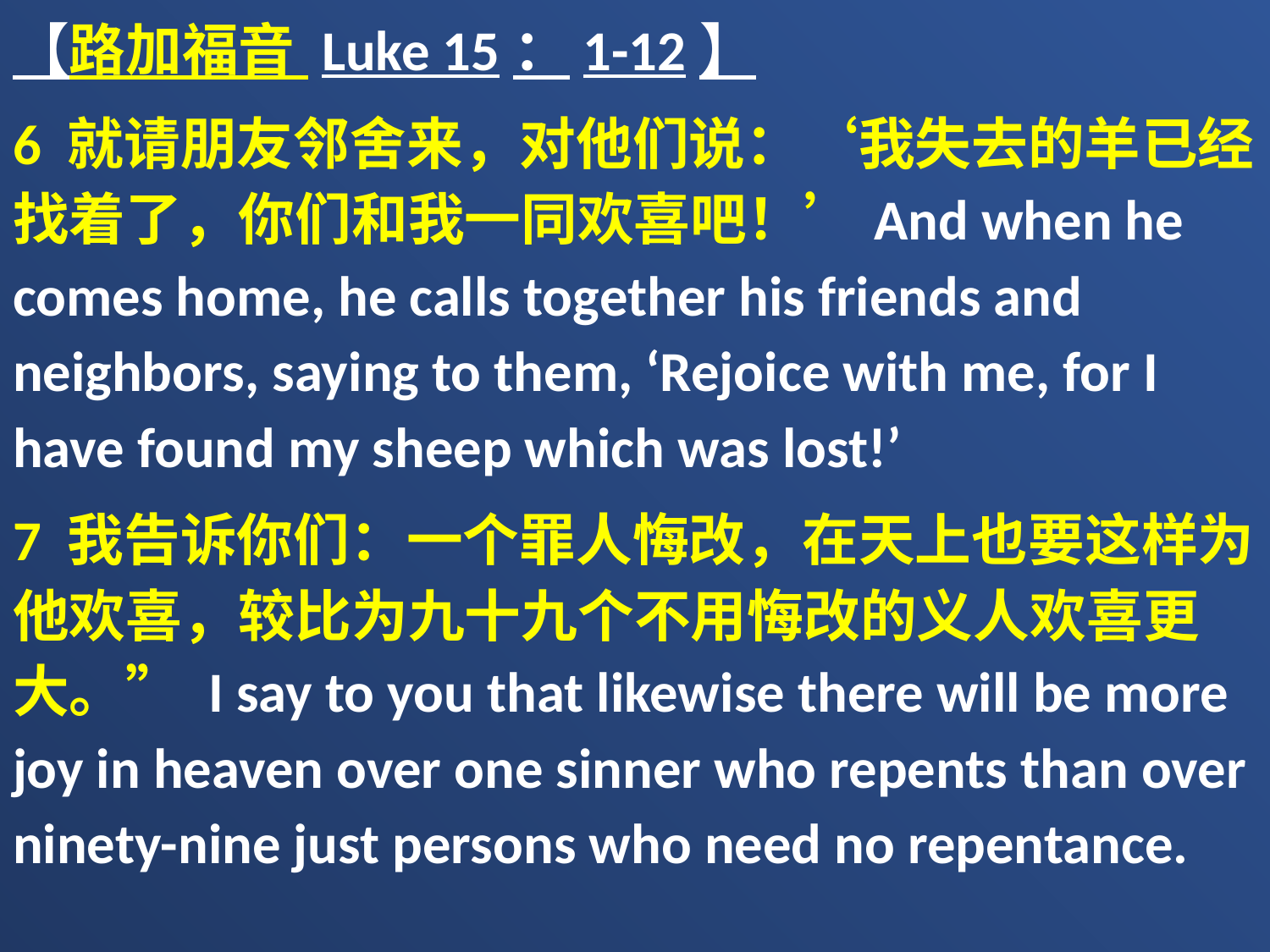

【路加福音 Luke 15：1-12】
6 就请朋友邻舍来，对他们说：‘我失去的羊已经找着了，你们和我一同欢喜吧！’And when he comes home, he calls together his friends and neighbors, saying to them, ‘Rejoice with me, for I have found my sheep which was lost!’
7 我告诉你们：一个罪人悔改，在天上也要这样为他欢喜，较比为九十九个不用悔改的义人欢喜更大。” I say to you that likewise there will be more joy in heaven over one sinner who repents than over ninety-nine just persons who need no repentance.